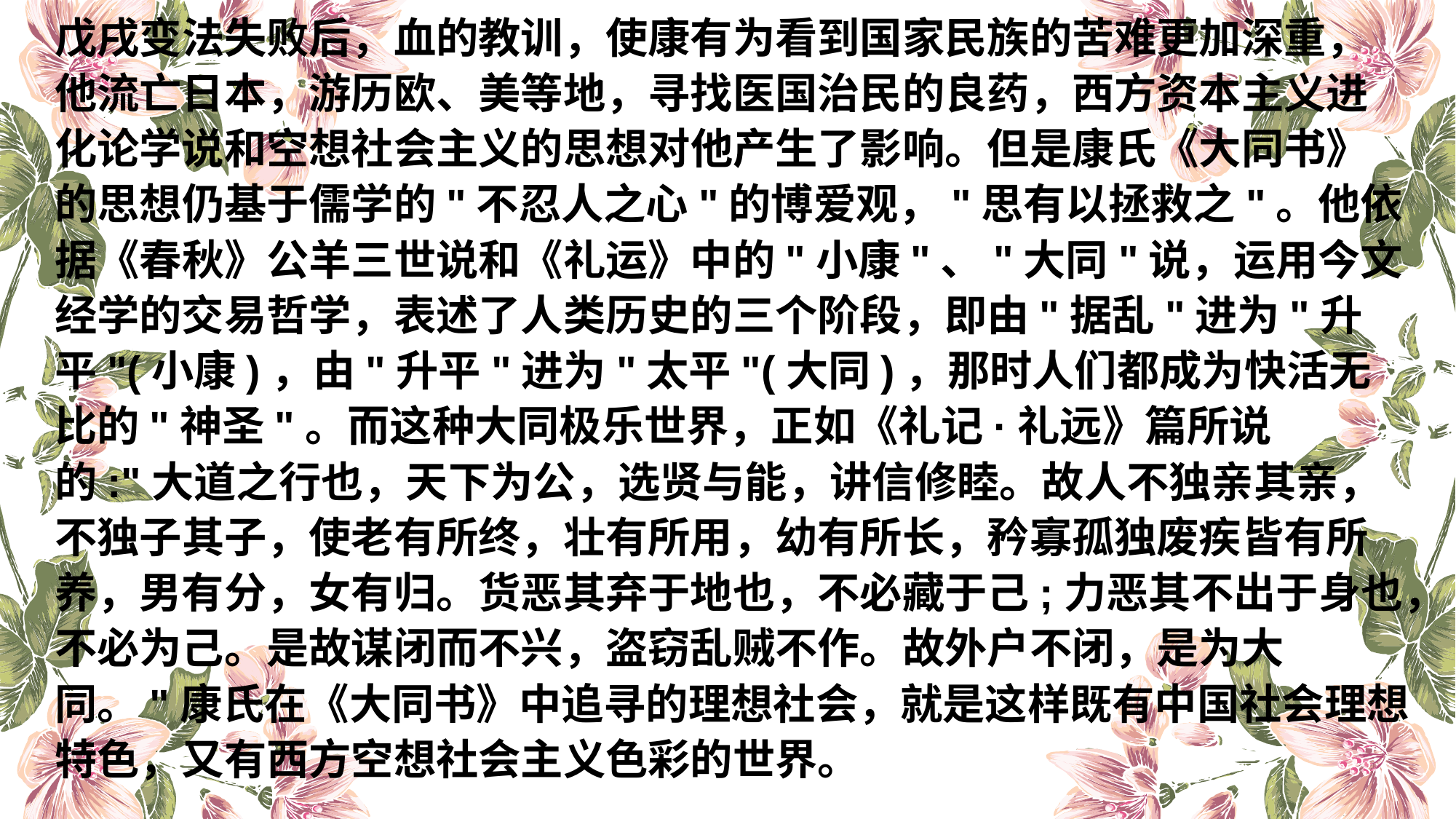

戊戌变法失败后，血的教训，使康有为看到国家民族的苦难更加深重，他流亡日本，游历欧、美等地，寻找医国治民的良药，西方资本主义进化论学说和空想社会主义的思想对他产生了影响。但是康氏《大同书》的思想仍基于儒学的"不忍人之心"的博爱观，"思有以拯救之"。他依据《春秋》公羊三世说和《礼运》中的"小康"、"大同"说，运用今文经学的交易哲学，表述了人类历史的三个阶段，即由"据乱"进为"升平"(小康)，由"升平"进为"太平"(大同)，那时人们都成为快活无比的"神圣"。而这种大同极乐世界，正如《礼记·礼远》篇所说的:"大道之行也，天下为公，选贤与能，讲信修睦。故人不独亲其亲，不独子其子，使老有所终，壮有所用，幼有所长，矜寡孤独废疾皆有所养，男有分，女有归。货恶其弃于地也，不必藏于己;力恶其不出于身也，不必为己。是故谋闭而不兴，盗窃乱贼不作。故外户不闭，是为大同。"康氏在《大同书》中追寻的理想社会，就是这样既有中国社会理想特色，又有西方空想社会主义色彩的世界。